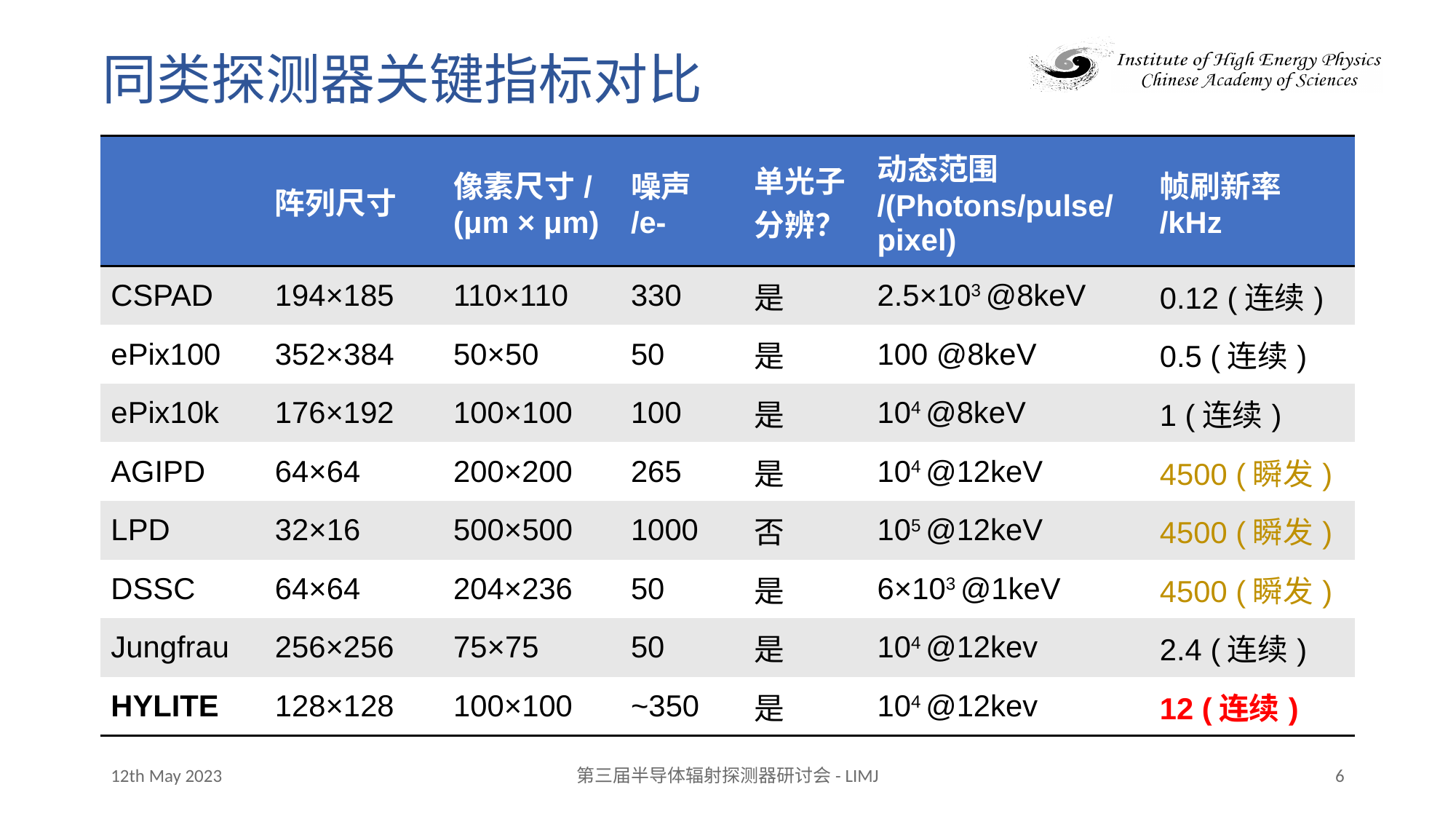

# 同类探测器关键指标对比
|  | 阵列尺寸 | 像素尺寸/ (μm × μm) | 噪声 /e- | 单光子 分辨？ | 动态范围 /(Photons/pulse/pixel) | 帧刷新率 /kHz |
| --- | --- | --- | --- | --- | --- | --- |
| CSPAD | 194×185 | 110×110 | 330 | 是 | 2.5×103 @8keV | 0.12 (连续) |
| ePix100 | 352×384 | 50×50 | 50 | 是 | 100 @8keV | 0.5 (连续) |
| ePix10k | 176×192 | 100×100 | 100 | 是 | 104 @8keV | 1 (连续) |
| AGIPD | 64×64 | 200×200 | 265 | 是 | 104 @12keV | 4500 (瞬发) |
| LPD | 32×16 | 500×500 | 1000 | 否 | 105 @12keV | 4500 (瞬发) |
| DSSC | 64×64 | 204×236 | 50 | 是 | 6×103 @1keV | 4500 (瞬发) |
| Jungfrau | 256×256 | 75×75 | 50 | 是 | 104 @12kev | 2.4 (连续) |
| HYLITE | 128×128 | 100×100 | ~350 | 是 | 104 @12kev | 12 (连续) |
12th May 2023
第三届半导体辐射探测器研讨会- LIMJ
6